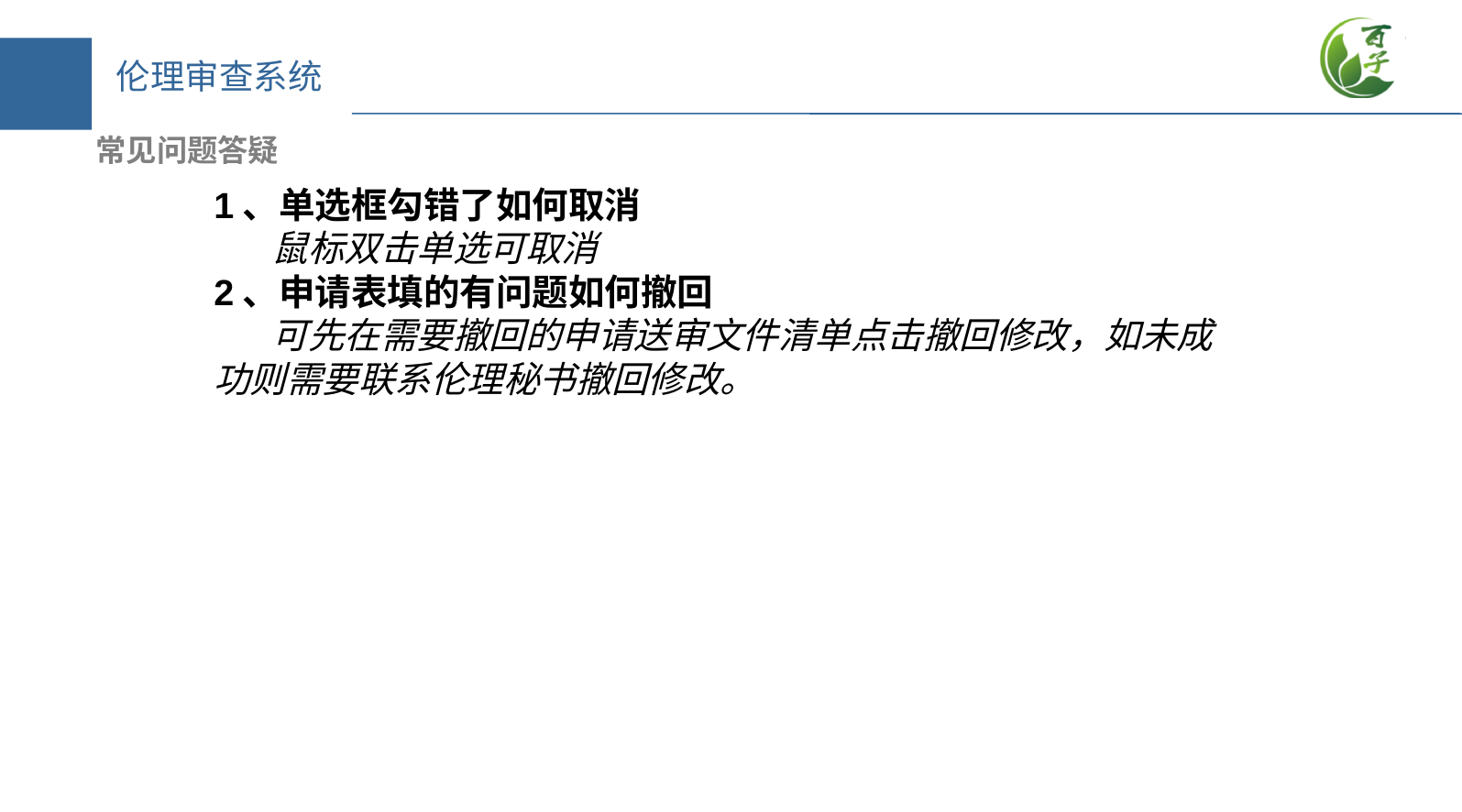

常见问题答疑
1、单选框勾错了如何取消
      鼠标双击单选可取消
2、申请表填的有问题如何撤回
      可先在需要撤回的申请送审文件清单点击撤回修改，如未成功则需要联系伦理秘书撤回修改。